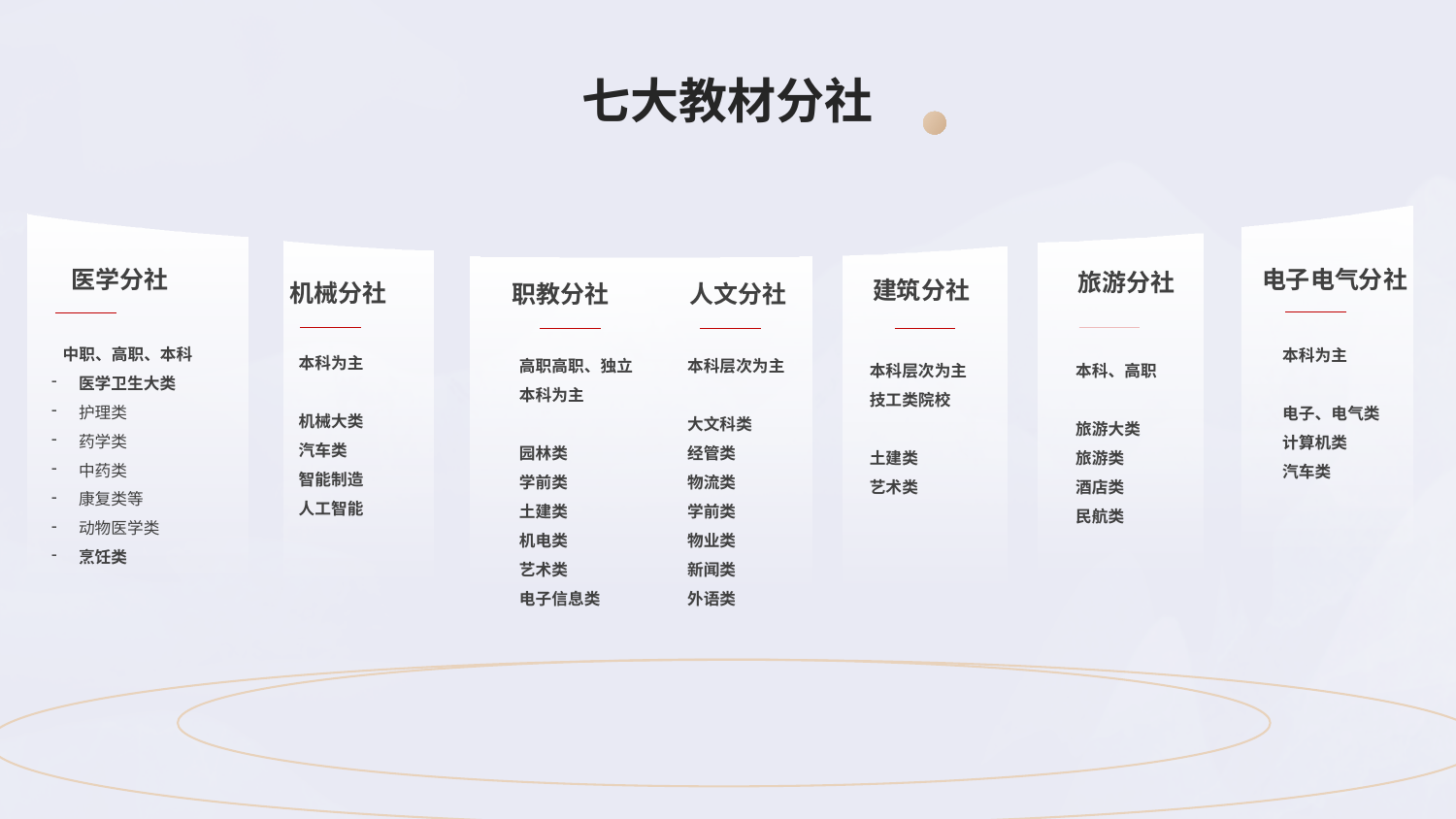

七大教材分社

医学分社
电子电气分社
旅游分社
建筑分社
机械分社
职教分社
人文分社
  中职、高职、本科
医学卫生大类
护理类
药学类
中药类
康复类等
动物医学类
烹饪类
本科为主

电子、电气类
计算机类
汽车类

本科为主

机械大类
汽车类
智能制造
人工智能
高职高职、独立本科为主

园林类
学前类
土建类
机电类
艺术类
电子信息类
本科层次为主

大文科类
经管类
物流类
学前类
物业类
新闻类
外语类

本科层次为主
技工类院校

土建类
艺术类
本科、高职

旅游大类
旅游类
酒店类
民航类